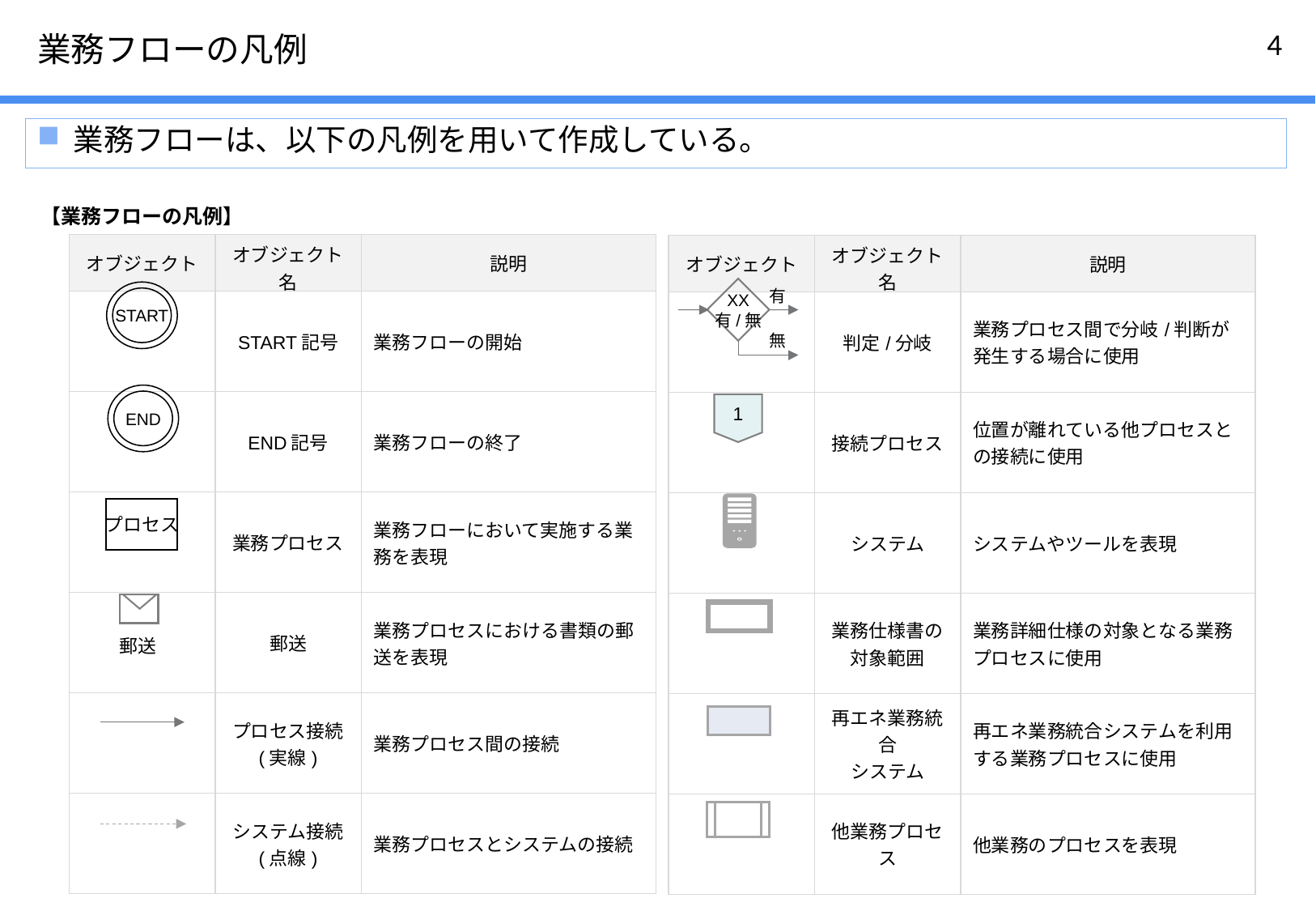

# 業務フローの凡例
業務フローは、以下の凡例を用いて作成している。
【業務フローの凡例】
| オブジェクト | オブジェクト名 | 説明 |
| --- | --- | --- |
|  | START記号 | 業務フローの開始 |
|  | END記号 | 業務フローの終了 |
|  | 業務プロセス | 業務フローにおいて実施する業務を表現 |
|  | 郵送 | 業務プロセスにおける書類の郵送を表現 |
|  | プロセス接続 (実線) | 業務プロセス間の接続 |
|  | システム接続 (点線) | 業務プロセスとシステムの接続 |
| オブジェクト | オブジェクト名 | 説明 |
| --- | --- | --- |
|  | 判定/分岐 | 業務プロセス間で分岐/判断が発生する場合に使用 |
|  | 接続プロセス | 位置が離れている他プロセスとの接続に使用 |
|  | システム | システムやツールを表現 |
|  | 業務仕様書の対象範囲 | 業務詳細仕様の対象となる業務プロセスに使用 |
|  | 再エネ業務統合 システム | 再エネ業務統合システムを利用する業務プロセスに使用 |
|  | 他業務プロセス | 他業務のプロセスを表現 |
XX
有/無
有
START
無
END
1

プロセス

郵送